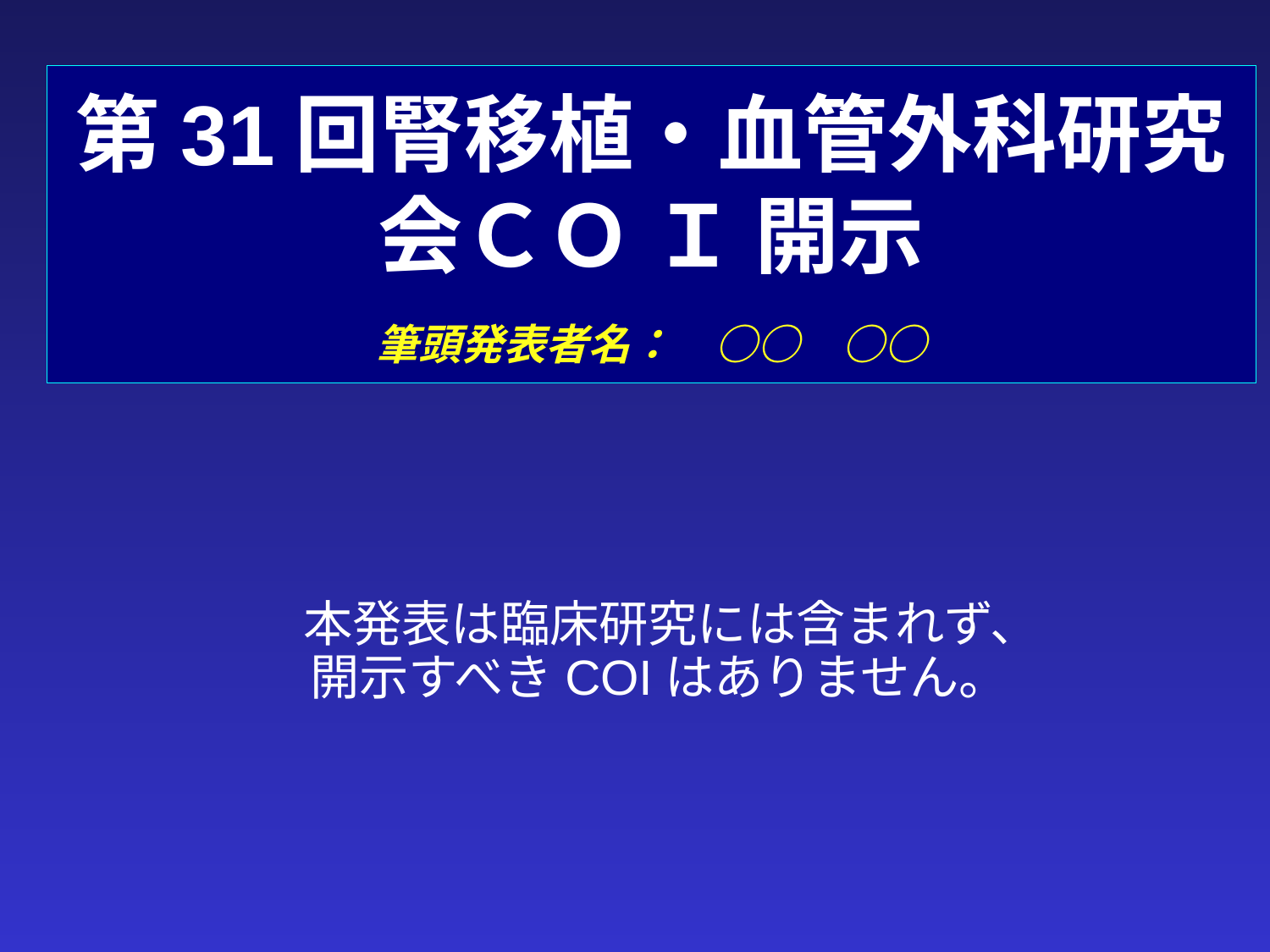

# 第31回腎移植・血管外科研究会ＣＯ Ｉ 開示 　 筆頭発表者名：　○○　○○

　　本発表は臨床研究には含まれず、
　　開示すべきCOIはありません。